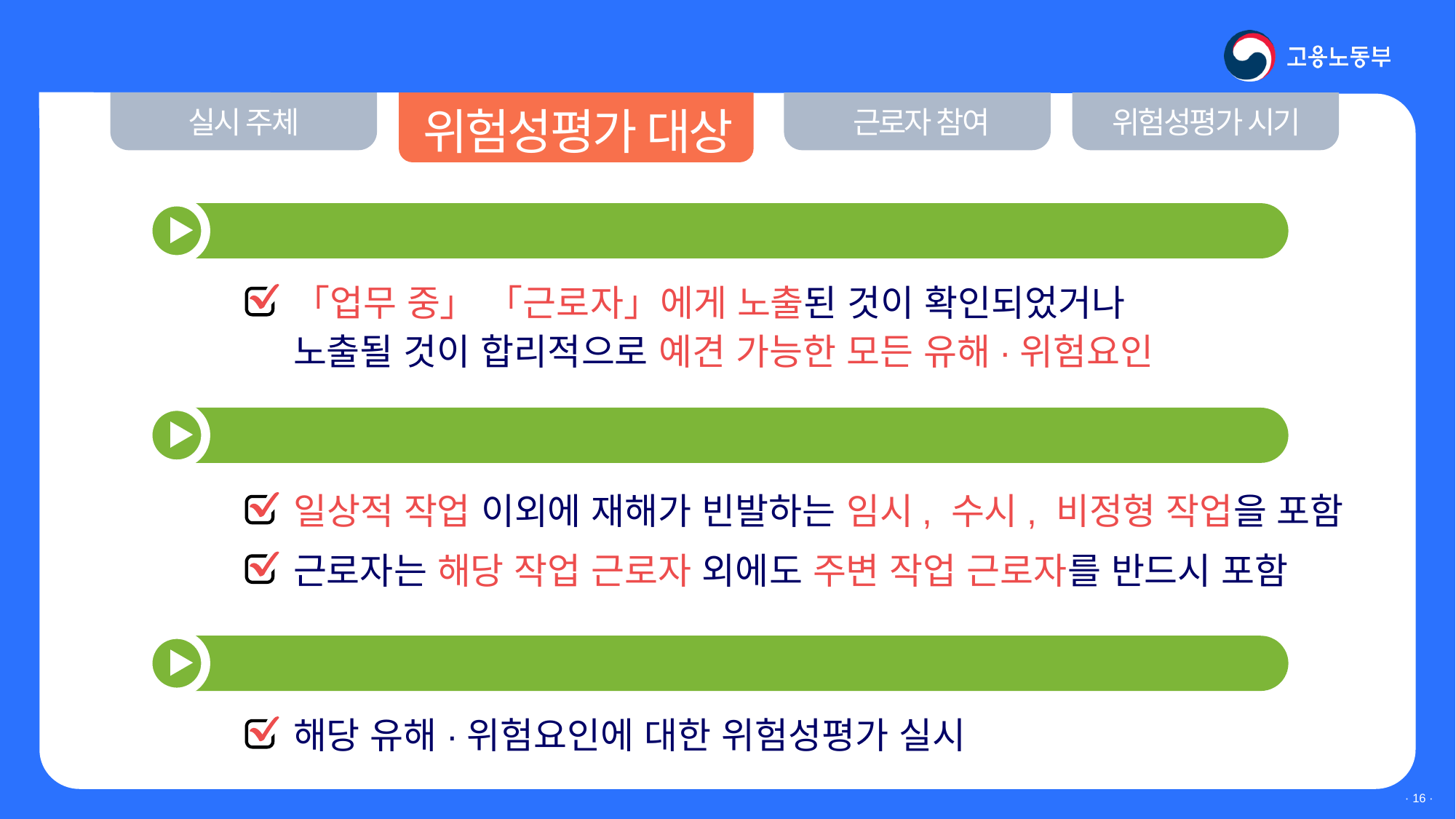

Ⅲ. 위험성평가 실시는 어떻게?

위험성평가 대상
실시 주체
근로자 참여
위험성평가 시기

     “사업장 내의 모든 유해·위험요인”

「업무 중」 「근로자」에게 노출된 것이 확인되었거나
노출될 것이 합리적으로 예견 가능한 모든 유해·위험요인

     “업무 중?” “근로자?”

일상적 작업 이외에 재해가 빈발하는 임시, 수시, 비정형 작업을 포함

근로자는 해당 작업 근로자 외에도 주변 작업 근로자를 반드시 포함

     “아차사고”가 발생한 경우

해당 유해·위험요인에 대한 위험성평가 실시

· 16 ·